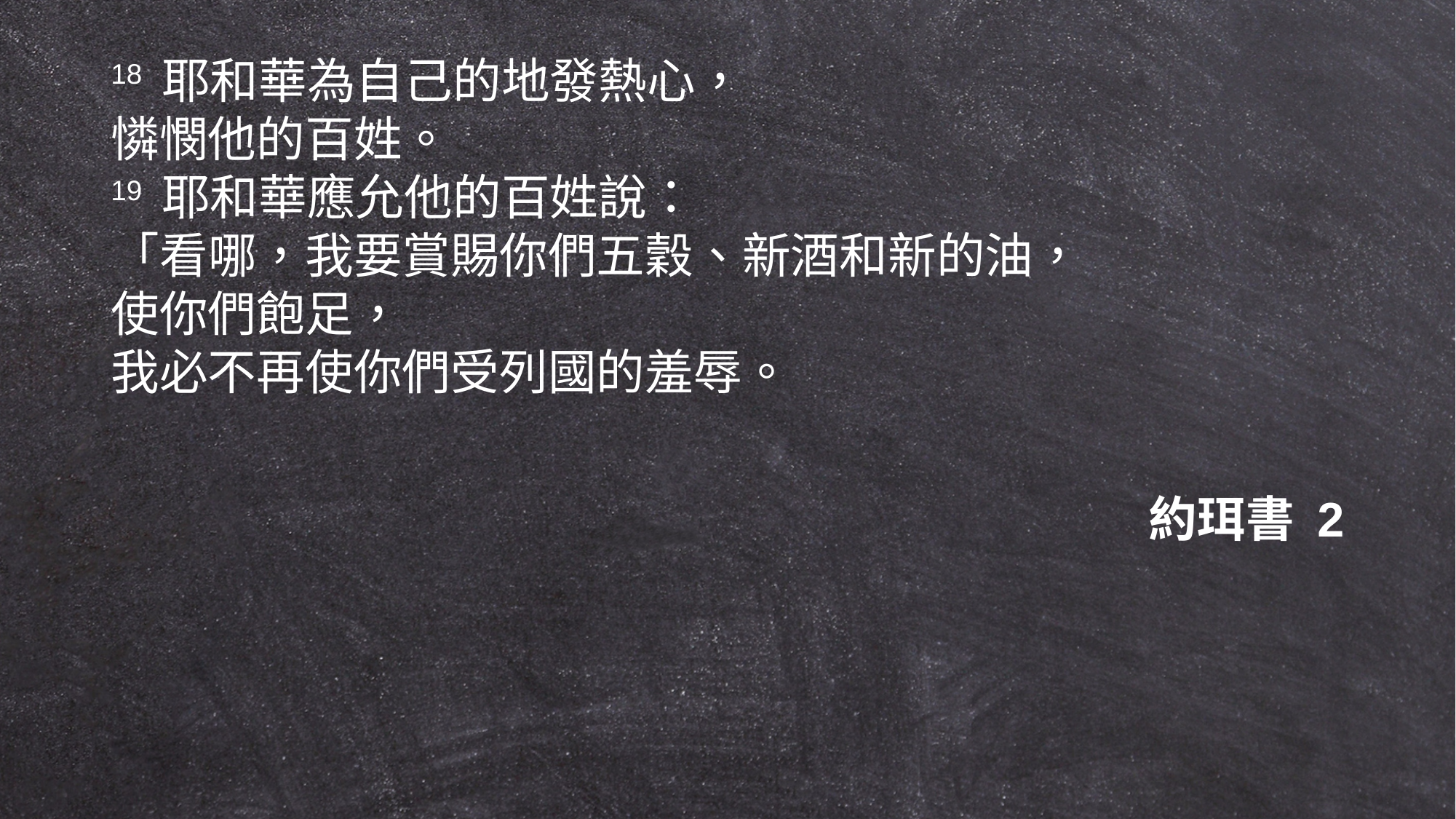

18 耶和華為自己的地發熱心，
憐憫他的百姓。
19 耶和華應允他的百姓說：
「看哪，我要賞賜你們五穀、新酒和新的油，
使你們飽足，
我必不再使你們受列國的羞辱。

約珥書 2